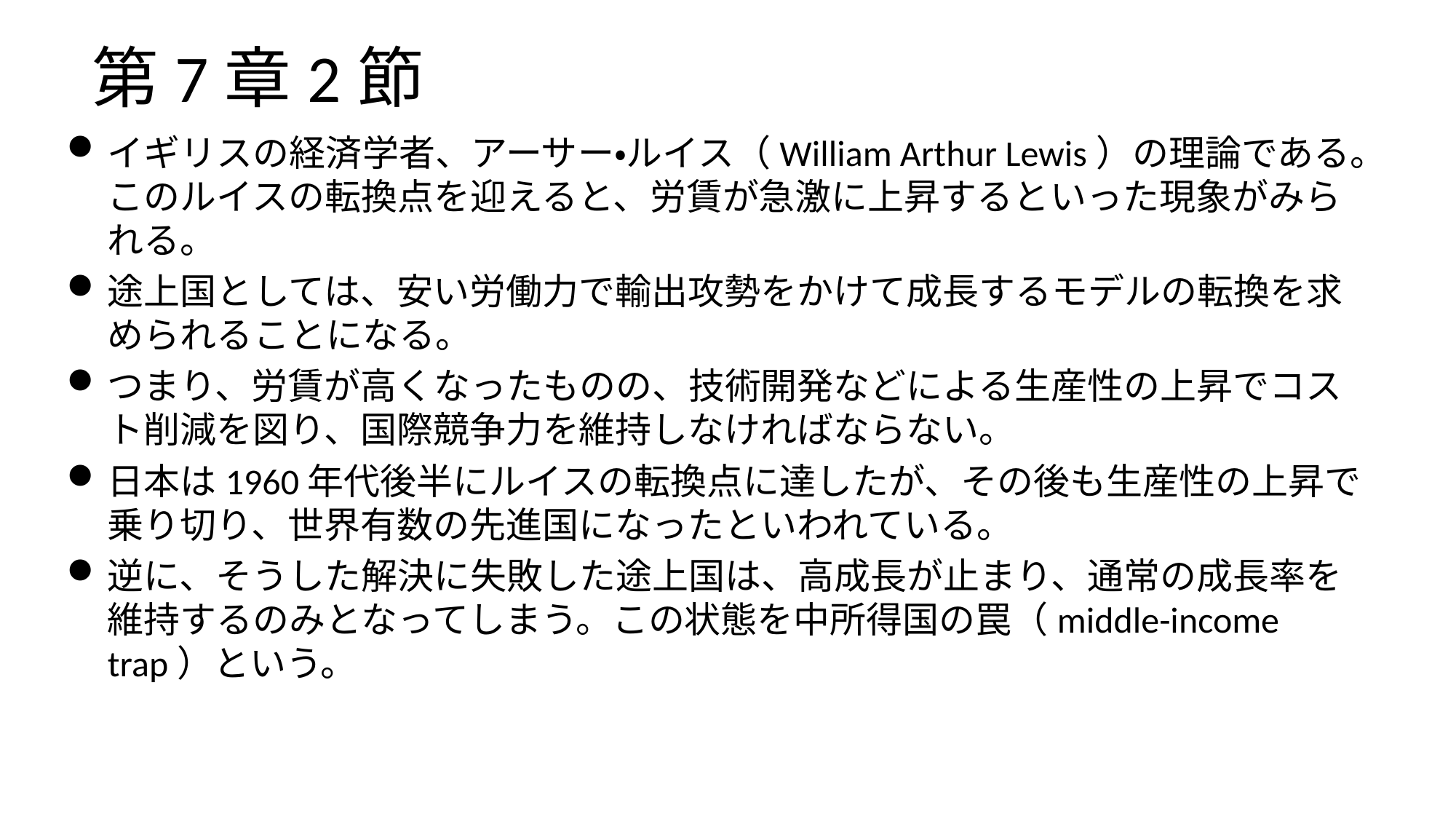

# 第7章2節
イギリスの経済学者、アーサー・ルイス（William Arthur Lewis）の理論である。このルイスの転換点を迎えると、労賃が急激に上昇するといった現象がみられる。
途上国としては、安い労働力で輸出攻勢をかけて成長するモデルの転換を求められることになる。
つまり、労賃が高くなったものの、技術開発などによる生産性の上昇でコスト削減を図り、国際競争力を維持しなければならない。
日本は1960年代後半にルイスの転換点に達したが、その後も生産性の上昇で乗り切り、世界有数の先進国になったといわれている。
逆に、そうした解決に失敗した途上国は、高成長が止まり、通常の成長率を維持するのみとなってしまう。この状態を中所得国の罠（middle-income trap）という。